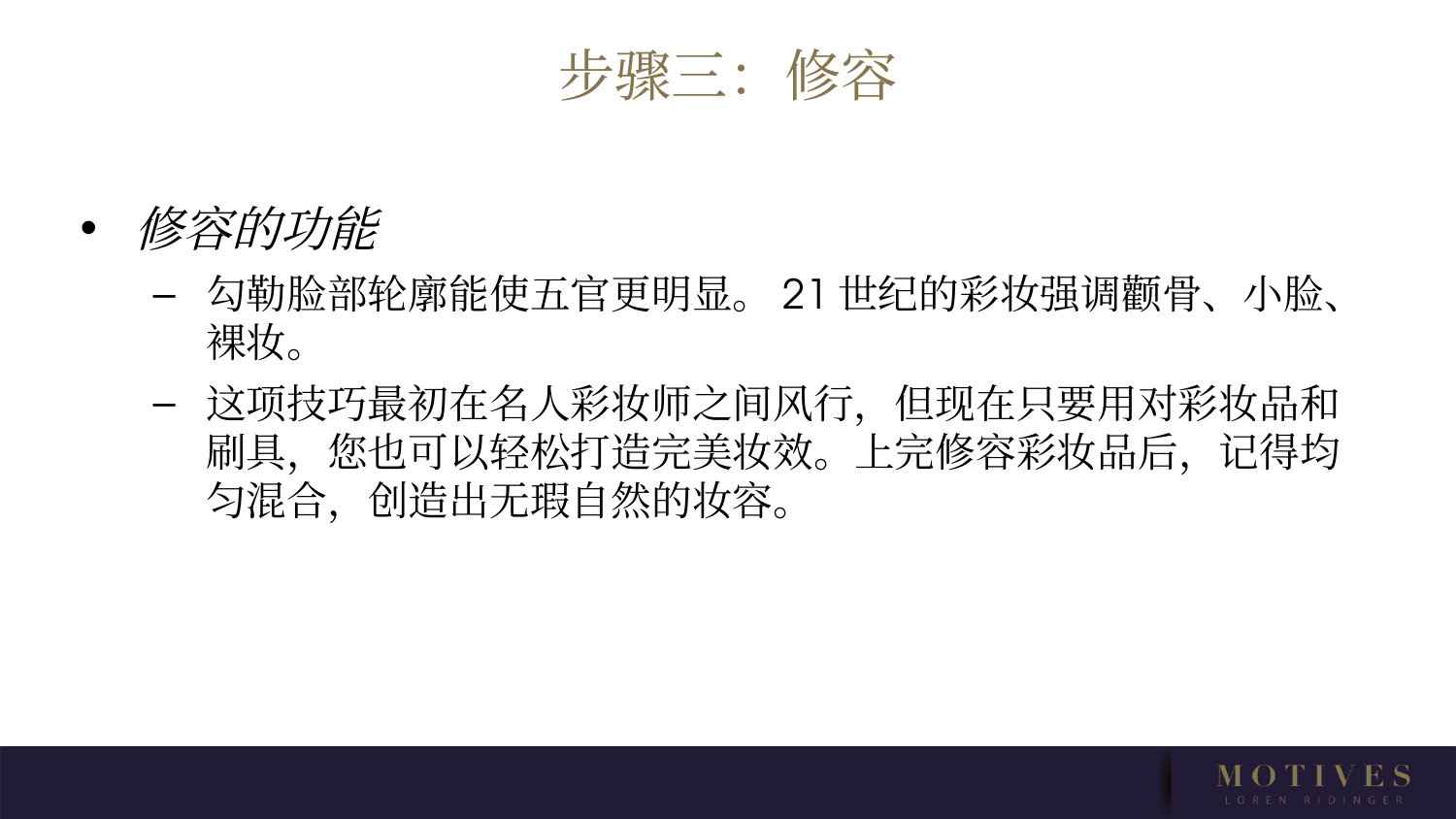

# 步骤三：修容
修容的功能
勾勒脸部轮廓能使五官更明显。21世纪的彩妆强调颧骨、小脸、裸妆。
这项技巧最初在名人彩妆师之间风行，但现在只要用对彩妆品和刷具，您也可以轻松打造完美妆效。上完修容彩妆品后，记得均匀混合，创造出无瑕自然的妆容。